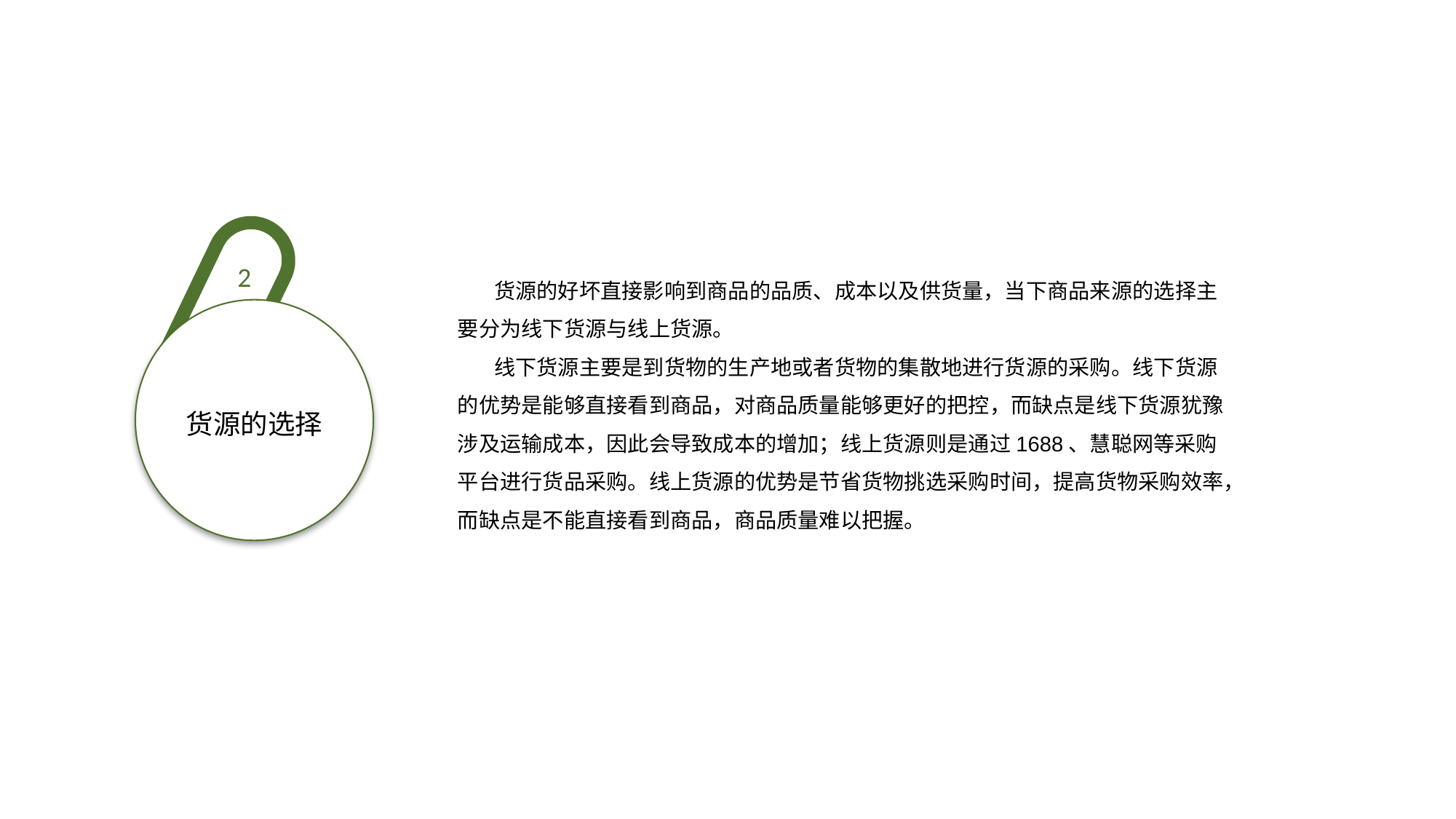

2
货源的好坏直接影响到商品的品质、成本以及供货量，当下商品来源的选择主要分为线下货源与线上货源。
线下货源主要是到货物的生产地或者货物的集散地进行货源的采购。线下货源的优势是能够直接看到商品，对商品质量能够更好的把控，而缺点是线下货源犹豫涉及运输成本，因此会导致成本的增加；线上货源则是通过1688、慧聪网等采购平台进行货品采购。线上货源的优势是节省货物挑选采购时间，提高货物采购效率，而缺点是不能直接看到商品，商品质量难以把握。
货源的选择